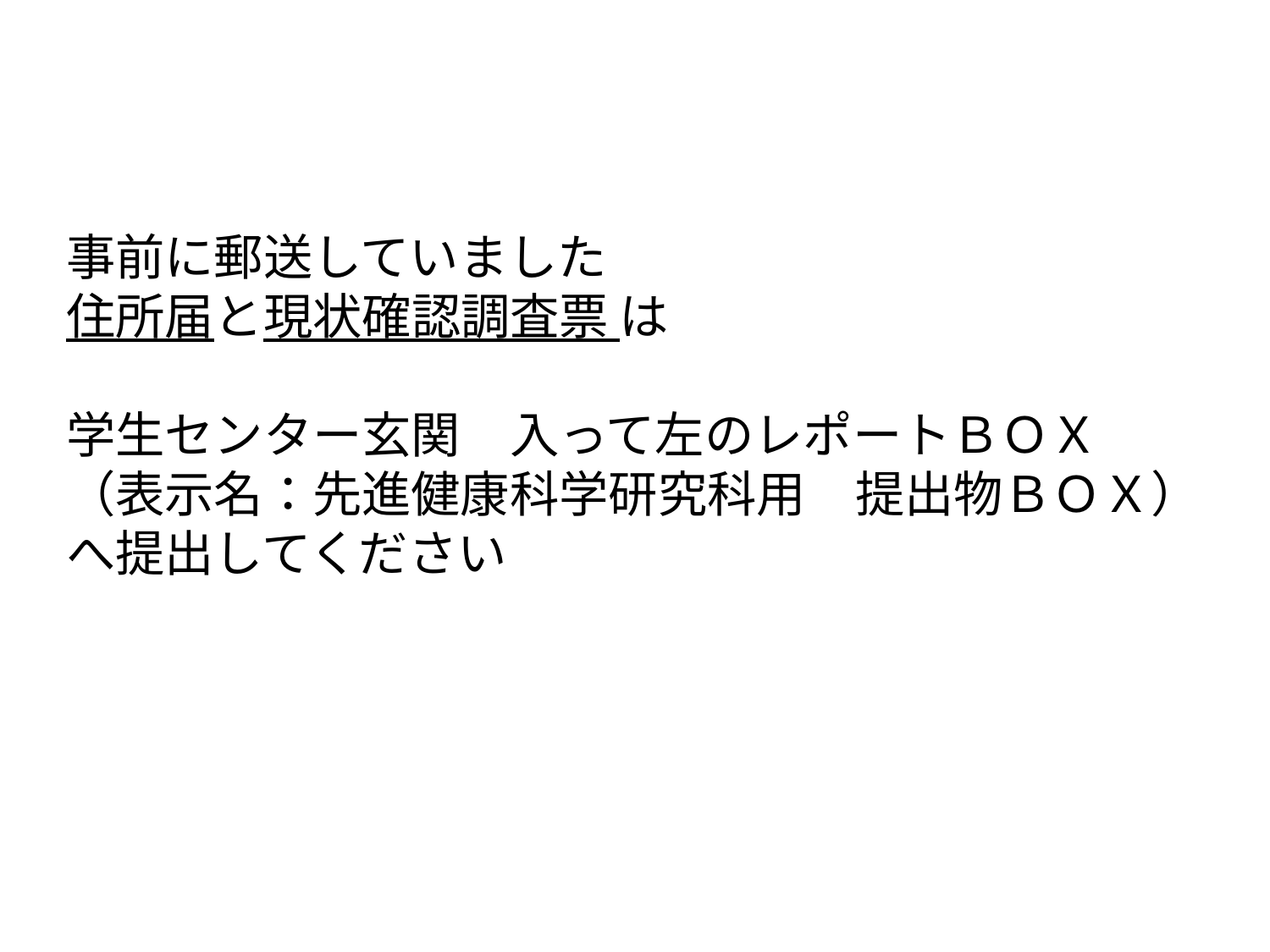

事前に郵送していました
住所届と現状確認調査票 は

学生センター玄関　入って左のレポートＢＯＸ
（表示名：先進健康科学研究科用　提出物ＢＯＸ）
へ提出してください